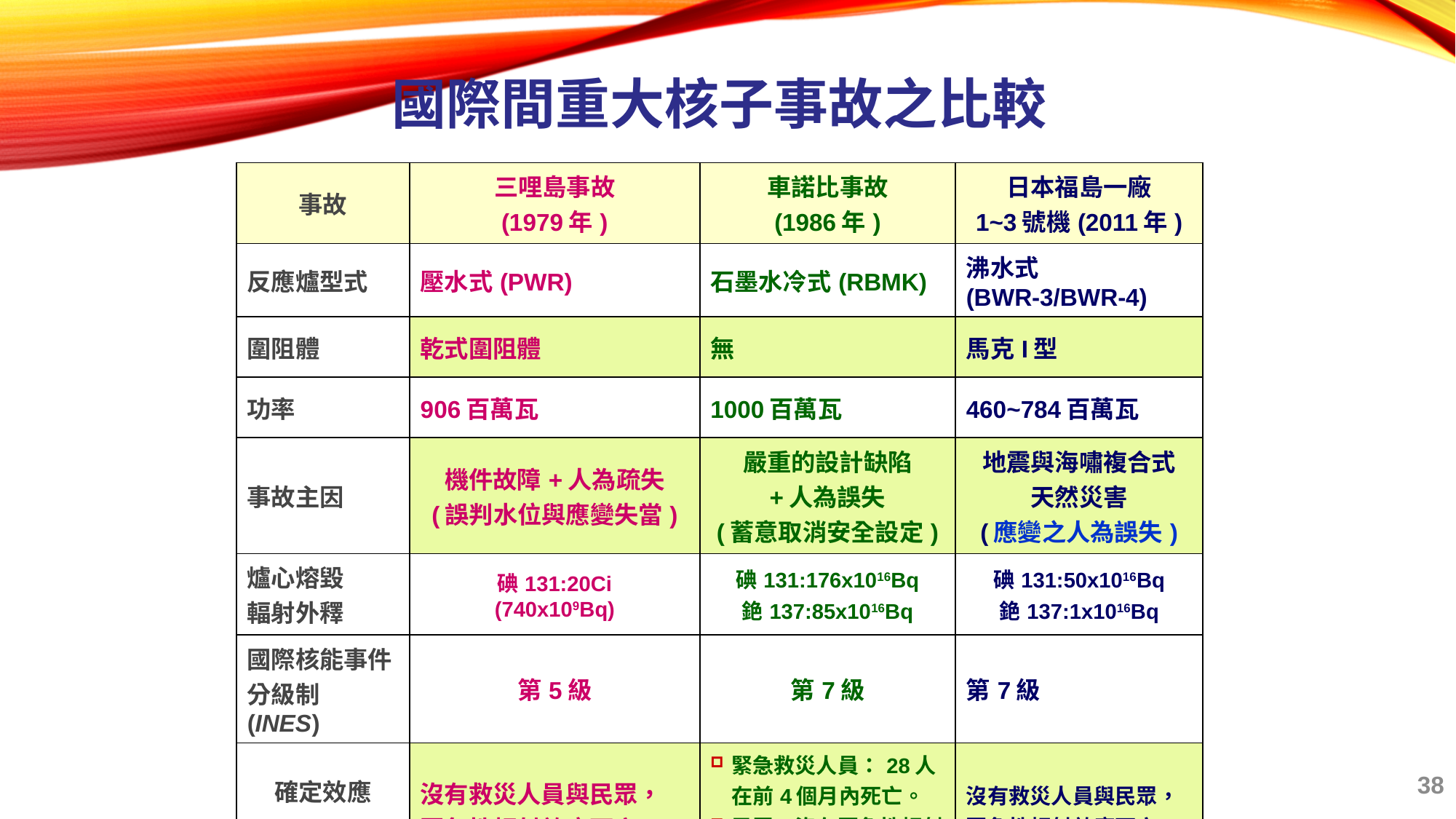

# 國際間重大核子事故之比較
| 事故 | 三哩島事故 (1979年) | 車諾比事故 (1986年) | 日本福島一廠 1~3號機(2011年) |
| --- | --- | --- | --- |
| 反應爐型式 | 壓水式(PWR) | 石墨水冷式(RBMK) | 沸水式 (BWR-3/BWR-4) |
| 圍阻體 | 乾式圍阻體 | 無 | 馬克I型 |
| 功率 | 906百萬瓦 | 1000百萬瓦 | 460~784百萬瓦 |
| 事故主因 | 機件故障+人為疏失 (誤判水位與應變失當) | 嚴重的設計缺陷 +人為誤失 (蓄意取消安全設定) | 地震與海嘯複合式 天然災害 (應變之人為誤失) |
| 爐心熔毀 輻射外釋 | 碘131:20Ci (740x109Bq) | 碘131:176x1016Bq 銫137:85x1016Bq | 碘131:50x1016Bq 銫137:1x1016Bq |
| 國際核能事件 分級制(INES) | 第5級 | 第7級 | 第7級 |
| 確定效應 (死亡人數) | 沒有救災人員與民眾， 因急性輻射效應死亡 | 緊急救災人員：28人在前4個月內死亡。 民眾：沒有因急性輻射效應而死亡 | 沒有救災人員與民眾， 因急性輻射效應死亡 |
38